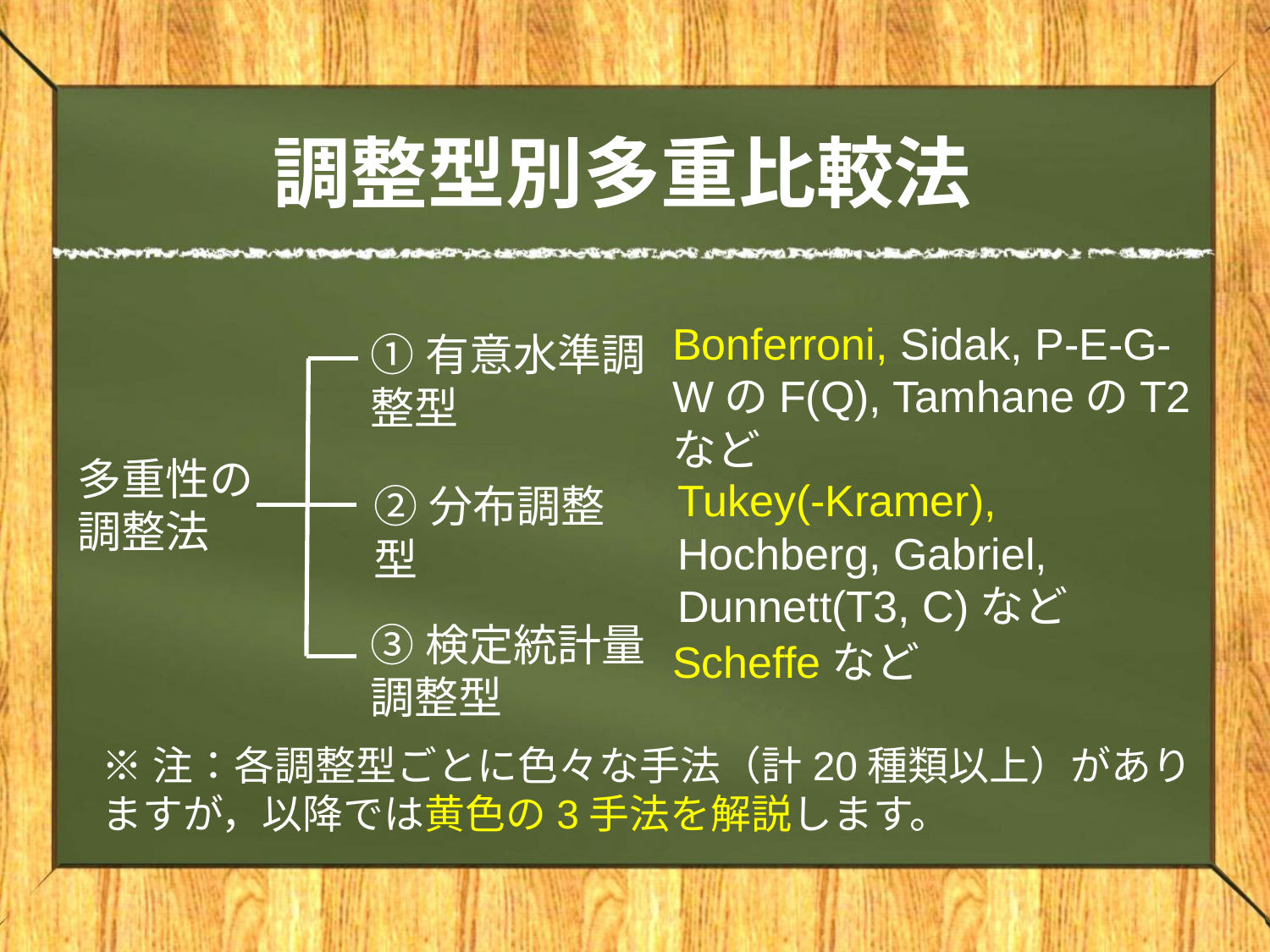

# 調整型別多重比較法
Bonferroni, Sidak, P-E-G-WのF(Q), TamhaneのT2など
①有意水準調整型
多重性の調整法
Tukey(-Kramer), Hochberg, Gabriel, Dunnett(T3, C)など
②分布調整型
③検定統計量
調整型
Scheffeなど
※注：各調整型ごとに色々な手法（計20種類以上）がありますが，以降では黄色の3手法を解説します。